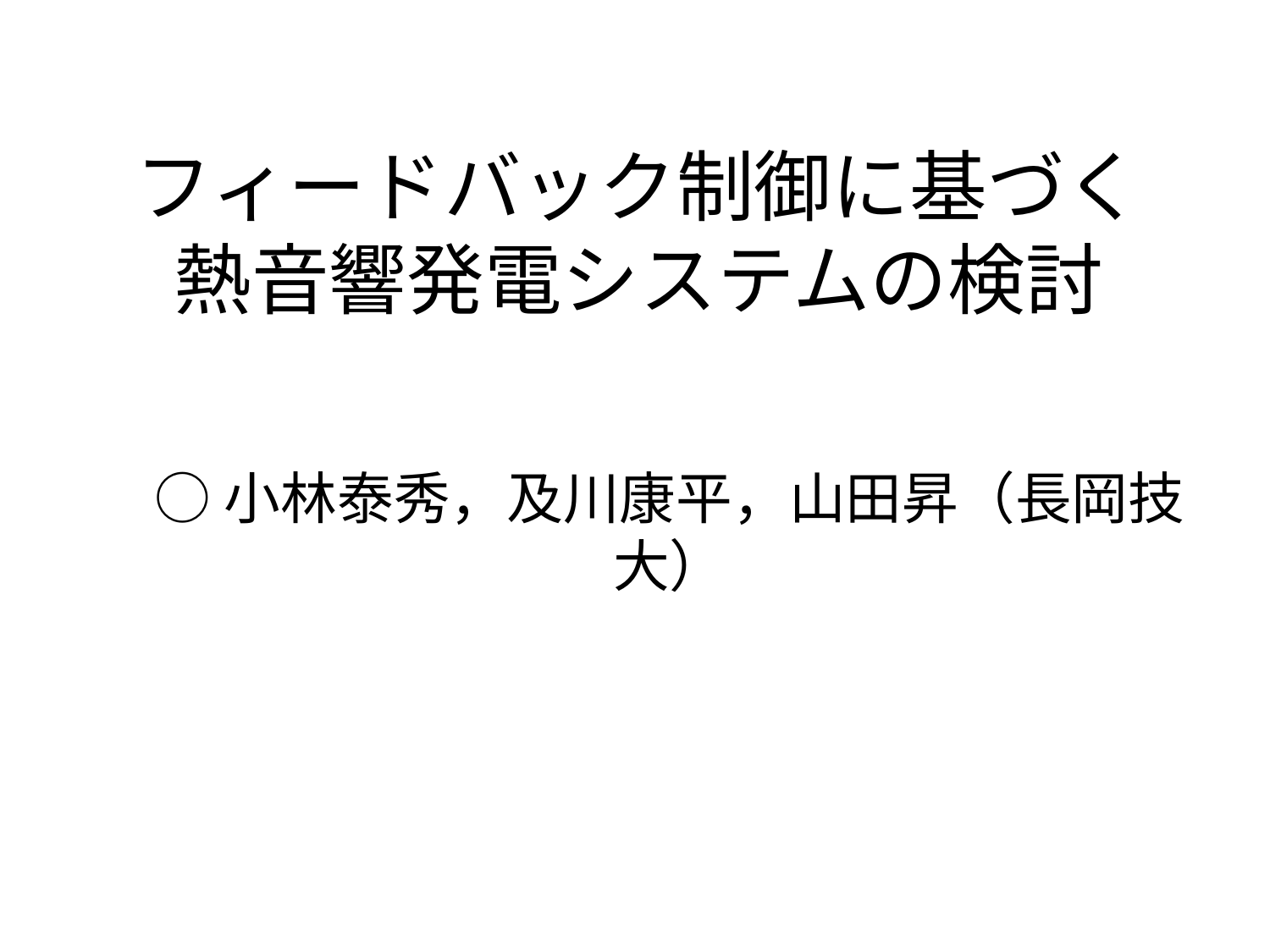

# フィードバック制御に基づく 熱音響発電システムの検討
○小林泰秀，及川康平，山田昇（長岡技大）